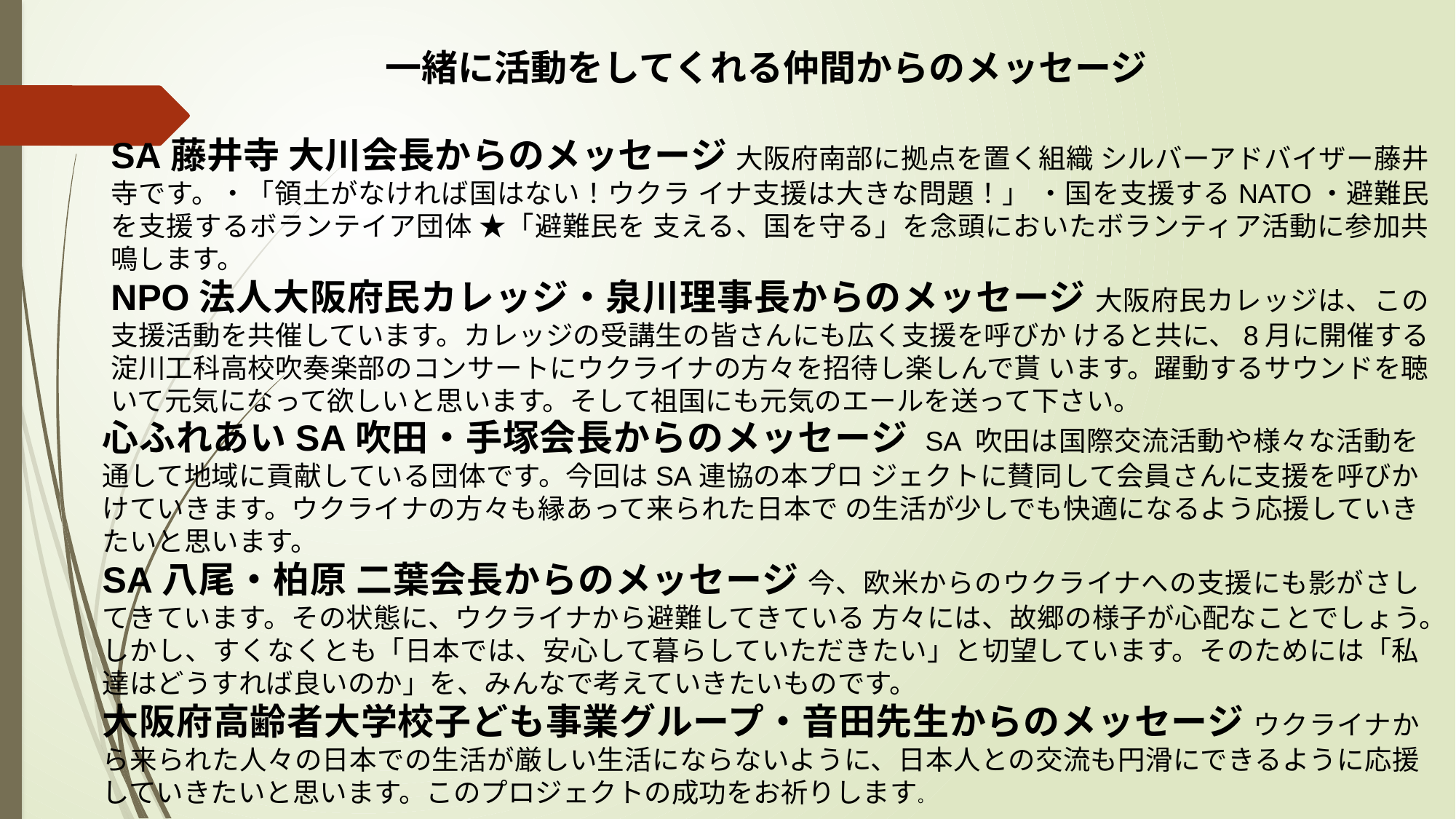

一緒に活動をしてくれる仲間からのメッセージ

SA藤井寺 大川会長からのメッセージ 大阪府南部に拠点を置く組織 シルバーアドバイザー藤井寺です。・「領土がなければ国はない！ウクラ イナ支援は大きな問題！」 ・国を支援するNATO・避難民を支援するボランテイア団体 ★「避難民を 支える、国を守る」を念頭においたボランティア活動に参加共鳴します。
NPO法人大阪府民カレッジ・泉川理事長からのメッセージ 大阪府民カレッジは、この支援活動を共催しています。カレッジの受講生の皆さんにも広く支援を呼びか けると共に、8月に開催する淀川工科高校吹奏楽部のコンサートにウクライナの方々を招待し楽しんで貰 います。躍動するサウンドを聴いて元気になって欲しいと思います。そして祖国にも元気のエールを送って下さい。
心ふれあいSA吹田・手塚会長からのメッセージ SA 吹田は国際交流活動や様々な活動を通して地域に貢献している団体です。今回はSA連協の本プロ ジェクトに賛同して会員さんに支援を呼びかけていきます。ウクライナの方々も縁あって来られた日本で の生活が少しでも快適になるよう応援していきたいと思います。
SA八尾・柏原 二葉会長からのメッセージ 今、欧米からのウクライナへの支援にも影がさしてきています。その状態に、ウクライナから避難してきている 方々には、故郷の様子が心配なことでしょう。しかし、すくなくとも「日本では、安心して暮らしていただきたい」と切望しています。そのためには「私達はどうすれば良いのか」を、みんなで考えていきたいものです。
大阪府高齢者大学校子ども事業グループ・音田先生からのメッセージ ウクライナから来られた人々の日本での生活が厳しい生活にならないように、日本人との交流も円滑にできるように応援していきたいと思います。このプロジェクトの成功をお祈りします。